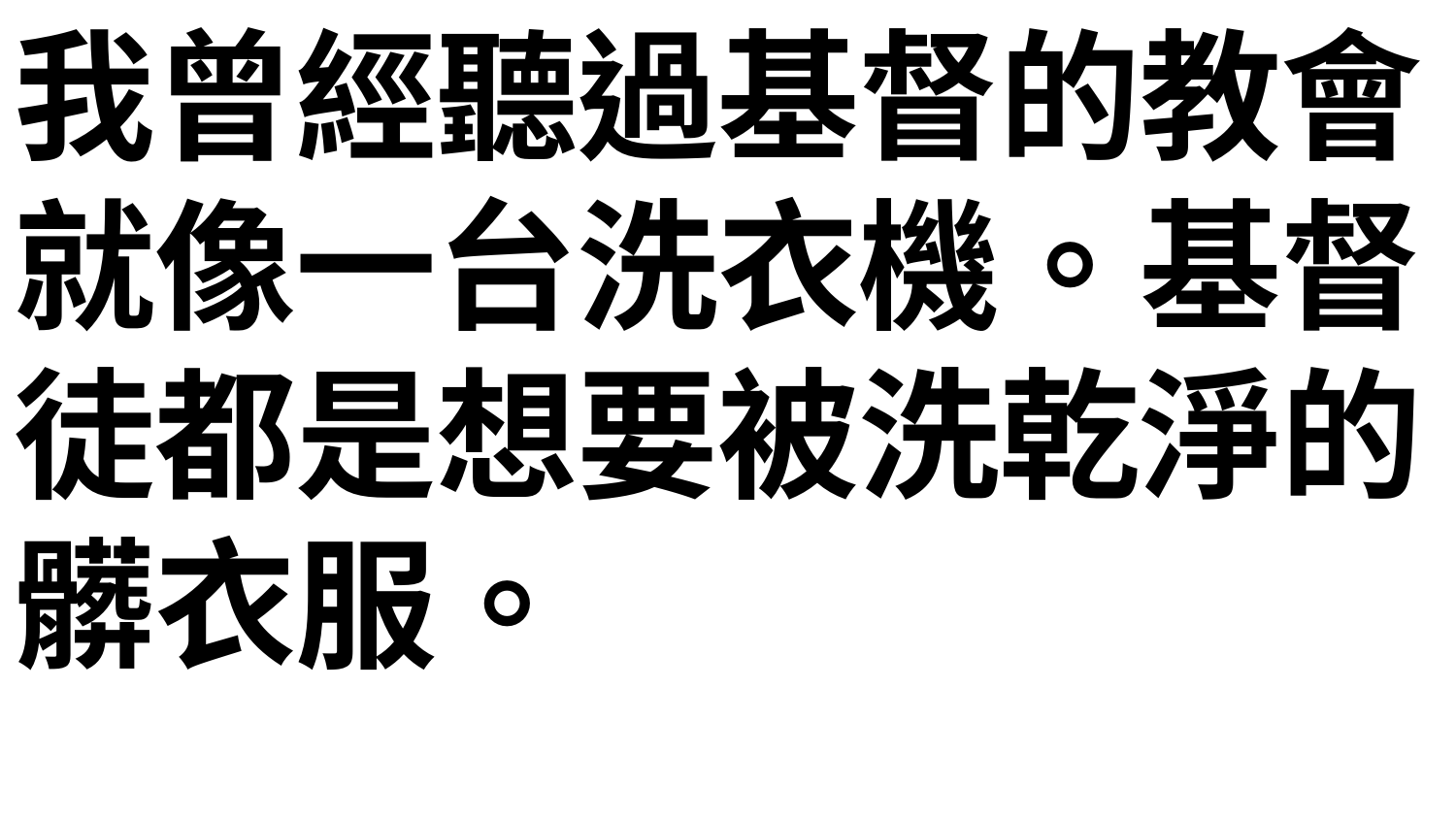

我曾經聽過基督的教會就像一台洗衣機。基督徒都是想要被洗乾淨的髒衣服。